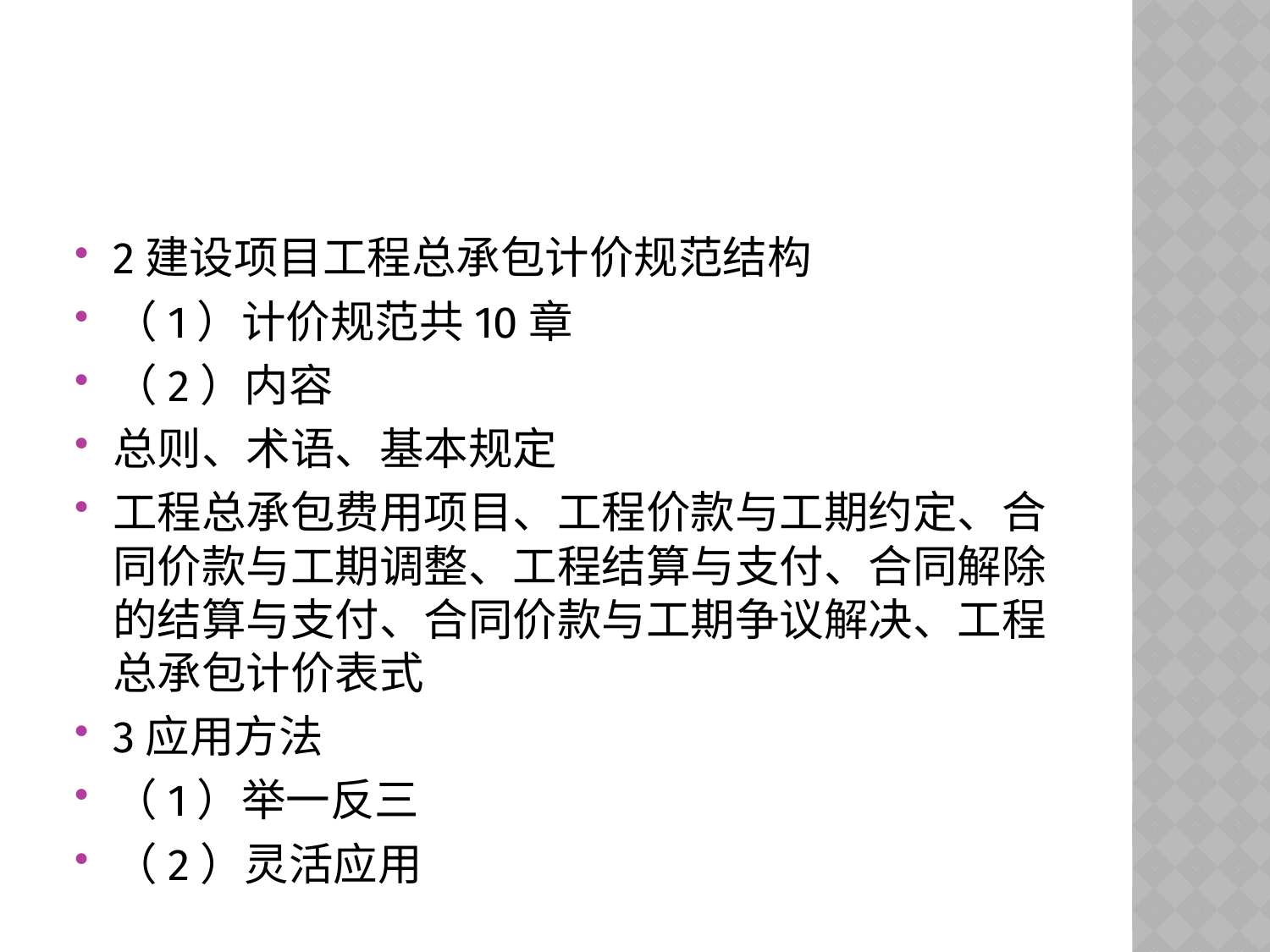

#
2建设项目工程总承包计价规范结构
（1）计价规范共10章
（2）内容
总则、术语、基本规定
工程总承包费用项目、工程价款与工期约定、合同价款与工期调整、工程结算与支付、合同解除的结算与支付、合同价款与工期争议解决、工程总承包计价表式
3应用方法
（1）举一反三
（2）灵活应用